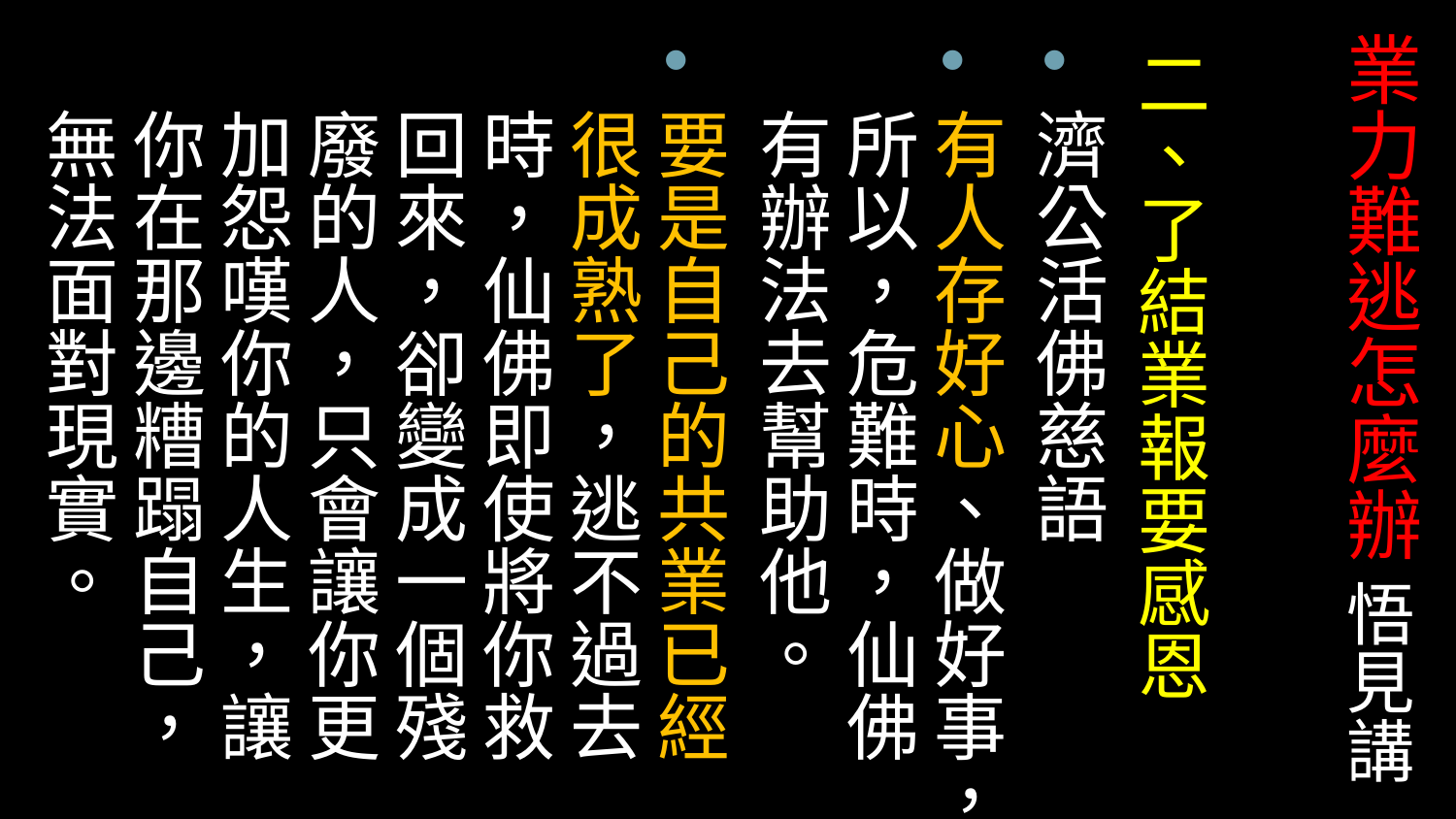

# 業力難逃怎麼辦 悟見講
二、了結業報要感恩
濟公活佛慈語
有人存好心、做好事，所以，危難時，仙佛有辦法去幫助他。
要是自己的共業已經很成熟了，逃不過去時，仙佛即使將你救回來，卻變成一個殘廢的人，只會讓你更加怨嘆你的人生，讓你在那邊糟蹋自己，無法面對現實。